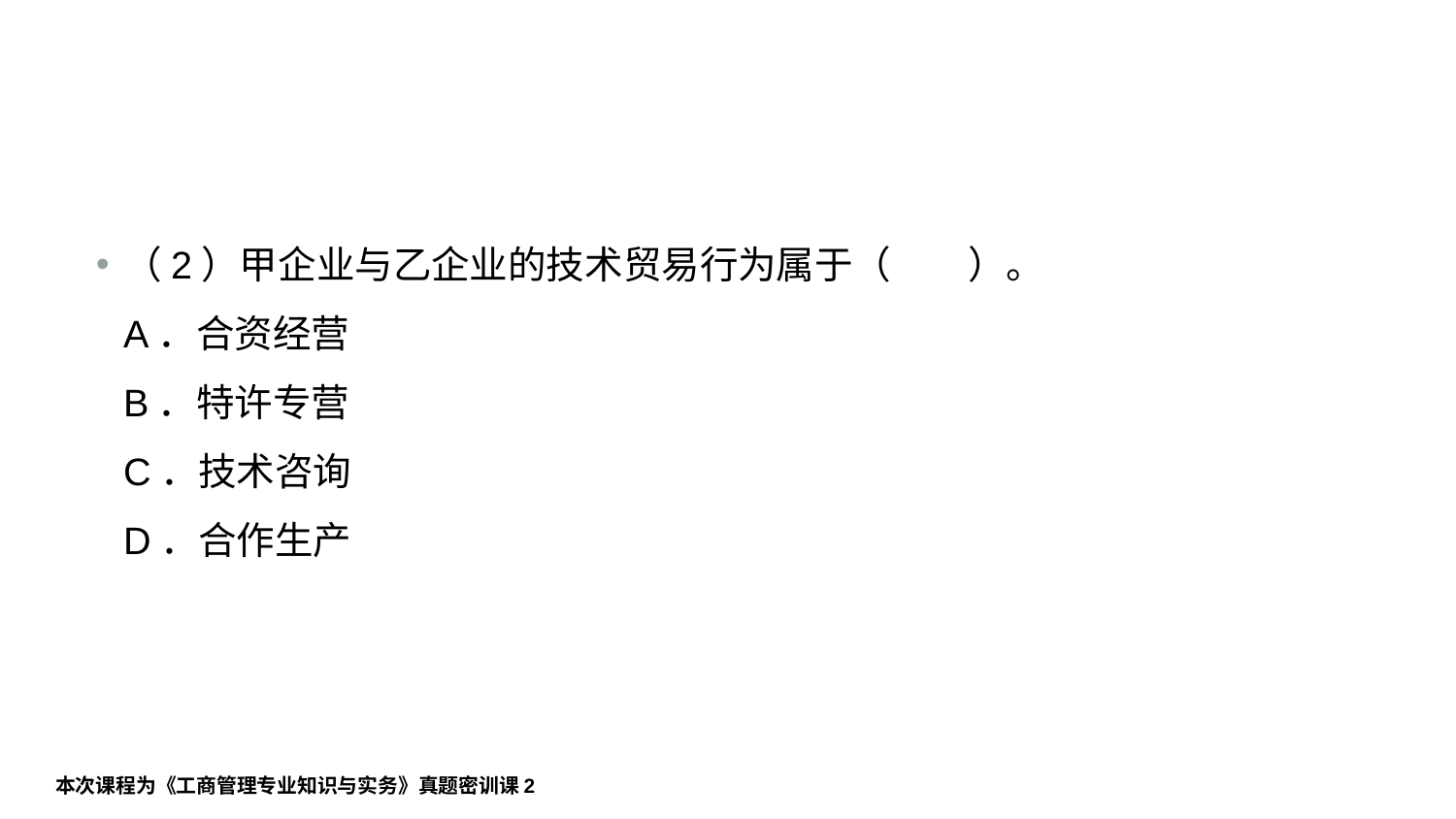

（2）甲企业与乙企业的技术贸易行为属于（　　）。
A．合资经营
B．特许专营
C．技术咨询
D．合作生产